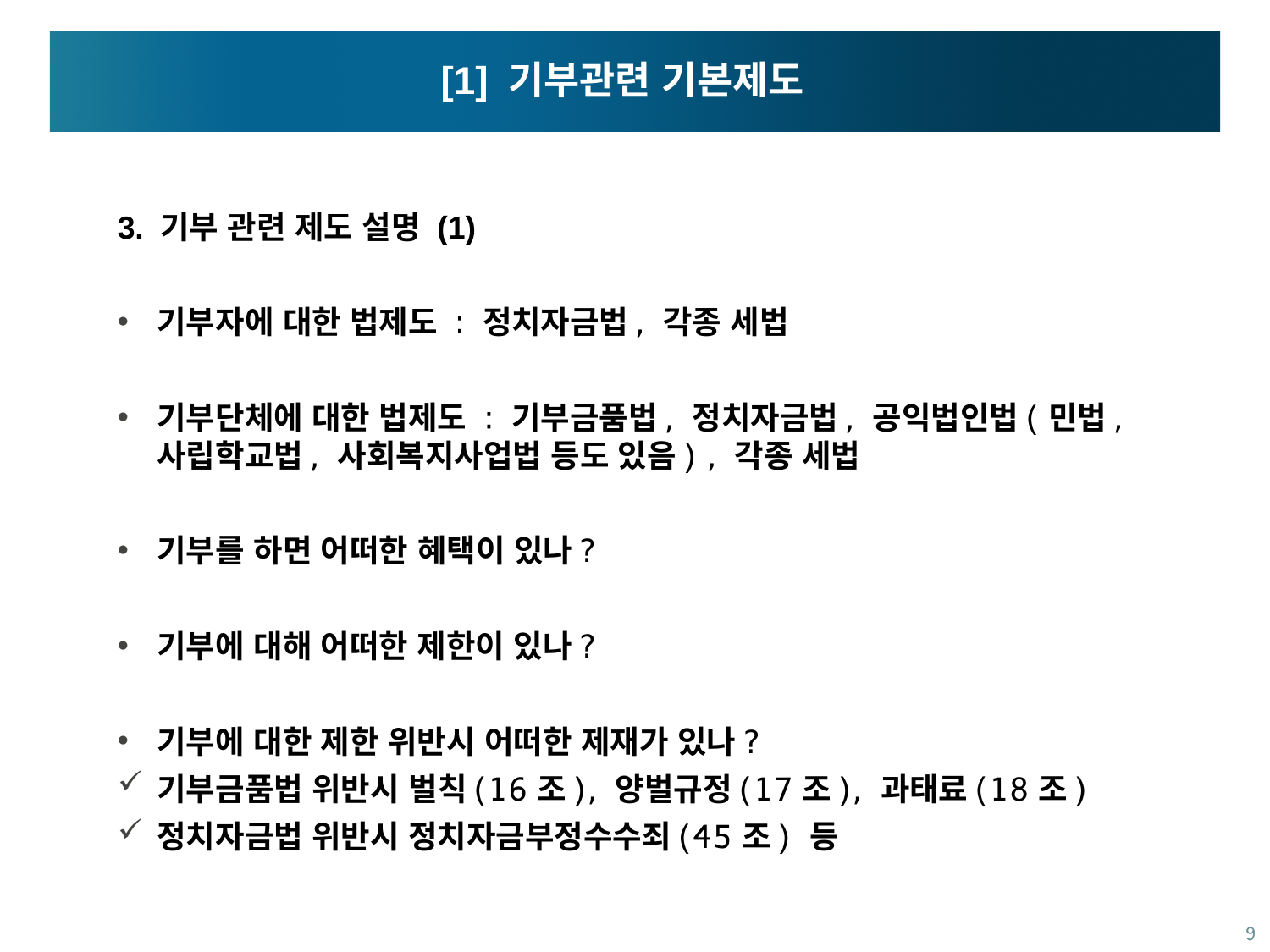

# [1] 기부관련 기본제도
3. 기부 관련 제도 설명 (1)

기부자에 대한 법제도 : 정치자금법, 각종 세법

기부단체에 대한 법제도 : 기부금품법, 정치자금법, 공익법인법(민법, 사립학교법, 사회복지사업법 등도 있음) , 각종 세법

기부를 하면 어떠한 혜택이 있나?

기부에 대해 어떠한 제한이 있나?

기부에 대한 제한 위반시 어떠한 제재가 있나?
기부금품법 위반시 벌칙(16조), 양벌규정(17조), 과태료(18조)
정치자금법 위반시 정치자금부정수수죄(45조) 등

9